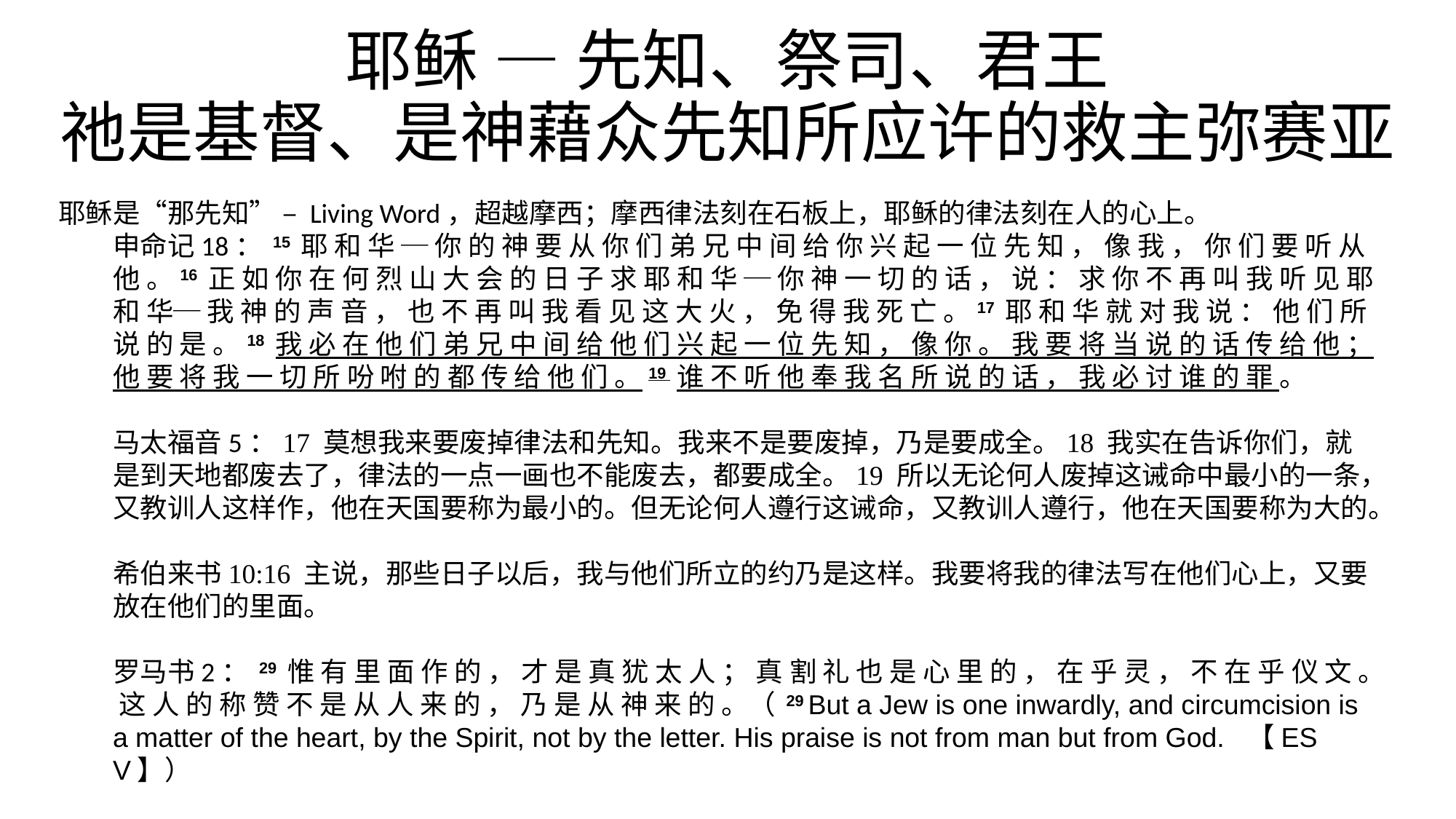

# 耶稣 — 先知、祭司、君王 祂是基督、是神藉众先知所应许的救主弥赛亚
耶稣是“那先知” – Living Word，超越摩西；摩西律法刻在石板上，耶稣的律法刻在人的心上。
申命记18： 15 耶 和 华 ─ 你 的 神 要 从 你 们 弟 兄 中 间 给 你 兴 起 一 位 先 知 ， 像 我 ， 你 们 要 听 从 他 。16 正 如 你 在 何 烈 山 大 会 的 日 子 求 耶 和 华 ─ 你 神 一 切 的 话 ， 说 ： 求 你 不 再 叫 我 听 见 耶 和 华─ 我 神 的 声 音 ， 也 不 再 叫 我 看 见 这 大 火 ， 免 得 我 死 亡 。17 耶 和 华 就 对 我 说 ： 他 们 所 说 的 是 。18 我 必 在 他 们 弟 兄 中 间 给 他 们 兴 起 一 位 先 知 ， 像 你 。 我 要 将 当 说 的 话 传 给 他 ； 他 要 将 我 一 切 所 吩 咐 的 都 传 给 他 们 。19 谁 不 听 他 奉 我 名 所 说 的 话 ， 我 必 讨 谁 的 罪 。

马太福音5：17 莫想我来要废掉律法和先知。我来不是要废掉，乃是要成全。18 我实在告诉你们，就是到天地都废去了，律法的一点一画也不能废去，都要成全。19 所以无论何人废掉这诫命中最小的一条，又教训人这样作，他在天国要称为最小的。但无论何人遵行这诫命，又教训人遵行，他在天国要称为大的。

希伯来书10:16 主说，那些日子以后，我与他们所立的约乃是这样。我要将我的律法写在他们心上，又要放在他们的里面。

罗马书2： 29 惟 有 里 面 作 的 ， 才 是 真 犹 太 人 ； 真 割 礼 也 是 心 里 的 ， 在 乎 灵 ， 不 在 乎 仪 文 。 这 人 的 称 赞 不 是 从 人 来 的 ， 乃 是 从 神 来 的 。（ 29 But a Jew is one inwardly, and circumcision is a matter of the heart, by the Spirit, not by the letter. His praise is not from man but from God.  【ESV】）